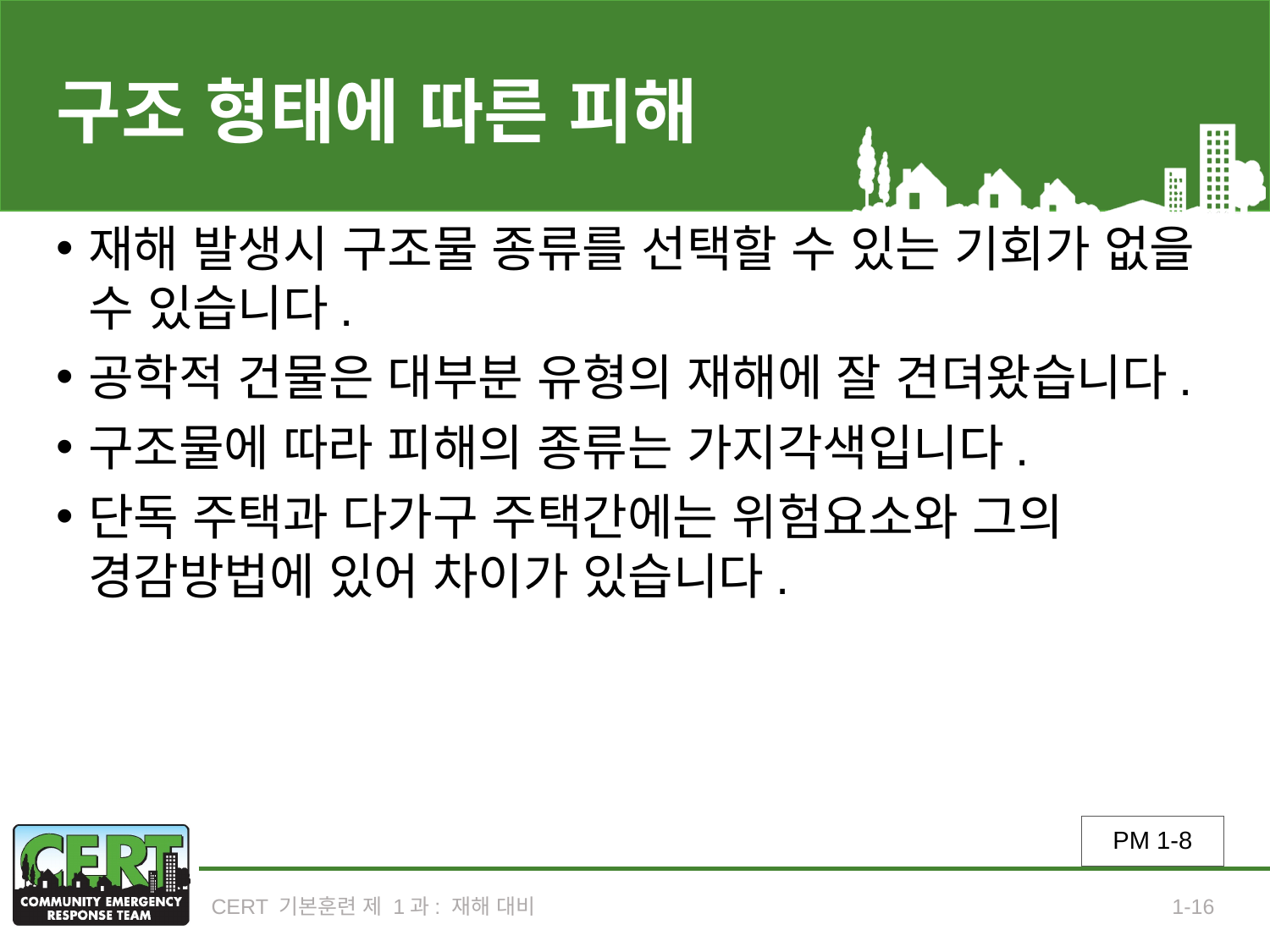

# 구조 형태에 따른 피해
재해 발생시 구조물 종류를 선택할 수 있는 기회가 없을 수 있습니다.
공학적 건물은 대부분 유형의 재해에 잘 견뎌왔습니다.
구조물에 따라 피해의 종류는 가지각색입니다.
단독 주택과 다가구 주택간에는 위험요소와 그의 경감방법에 있어 차이가 있습니다.
PM 1-8
CERT 기본훈련 제 1과: 재해 대비
1-16